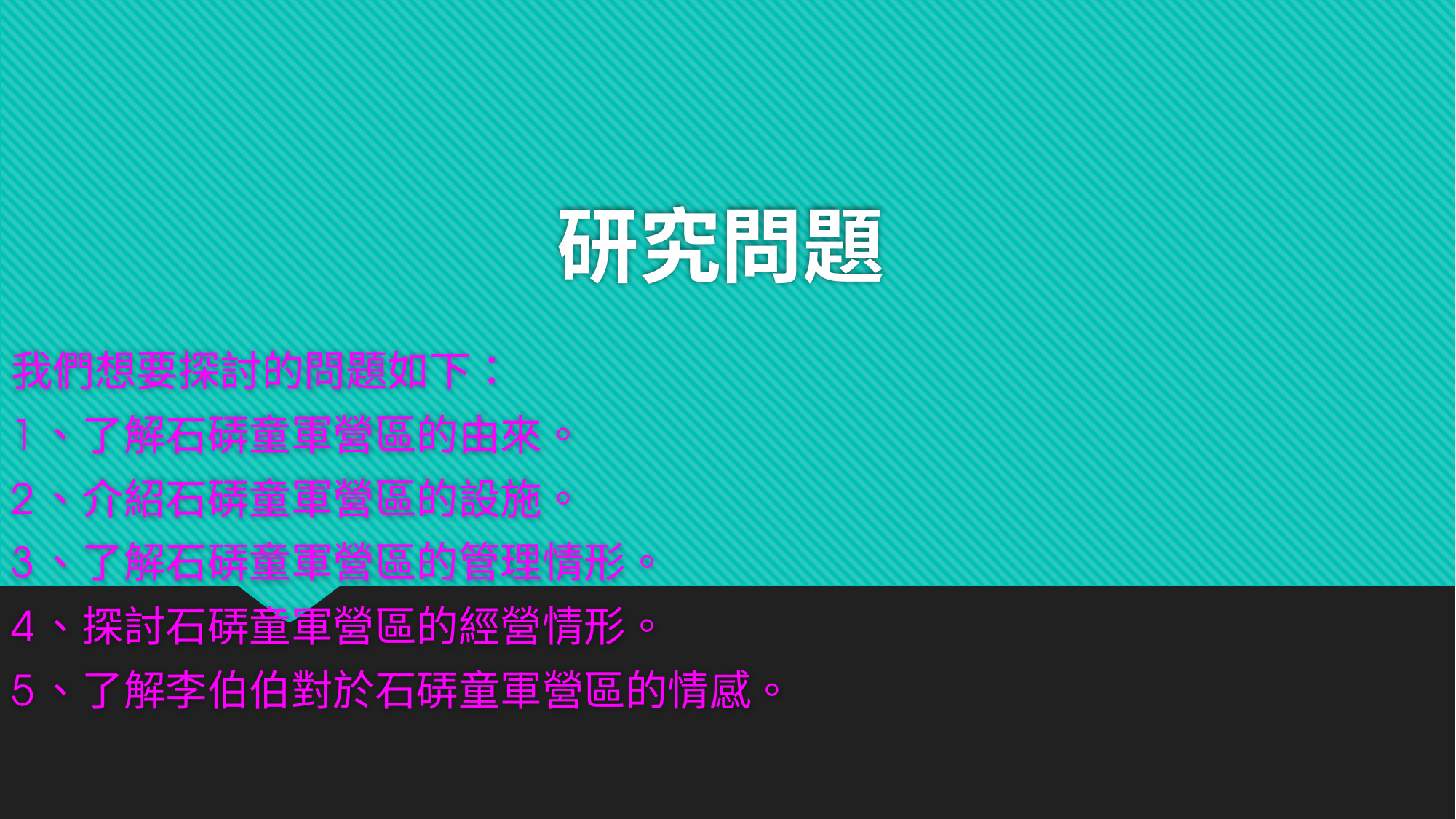

# 研究問題
我們想要探討的問題如下：
1、了解石硦童軍營區的由來。
2、介紹石硦童軍營區的設施。
3、了解石硦童軍營區的管理情形。
4、探討石硦童軍營區的經營情形。
5、了解李伯伯對於石硦童軍營區的情感。